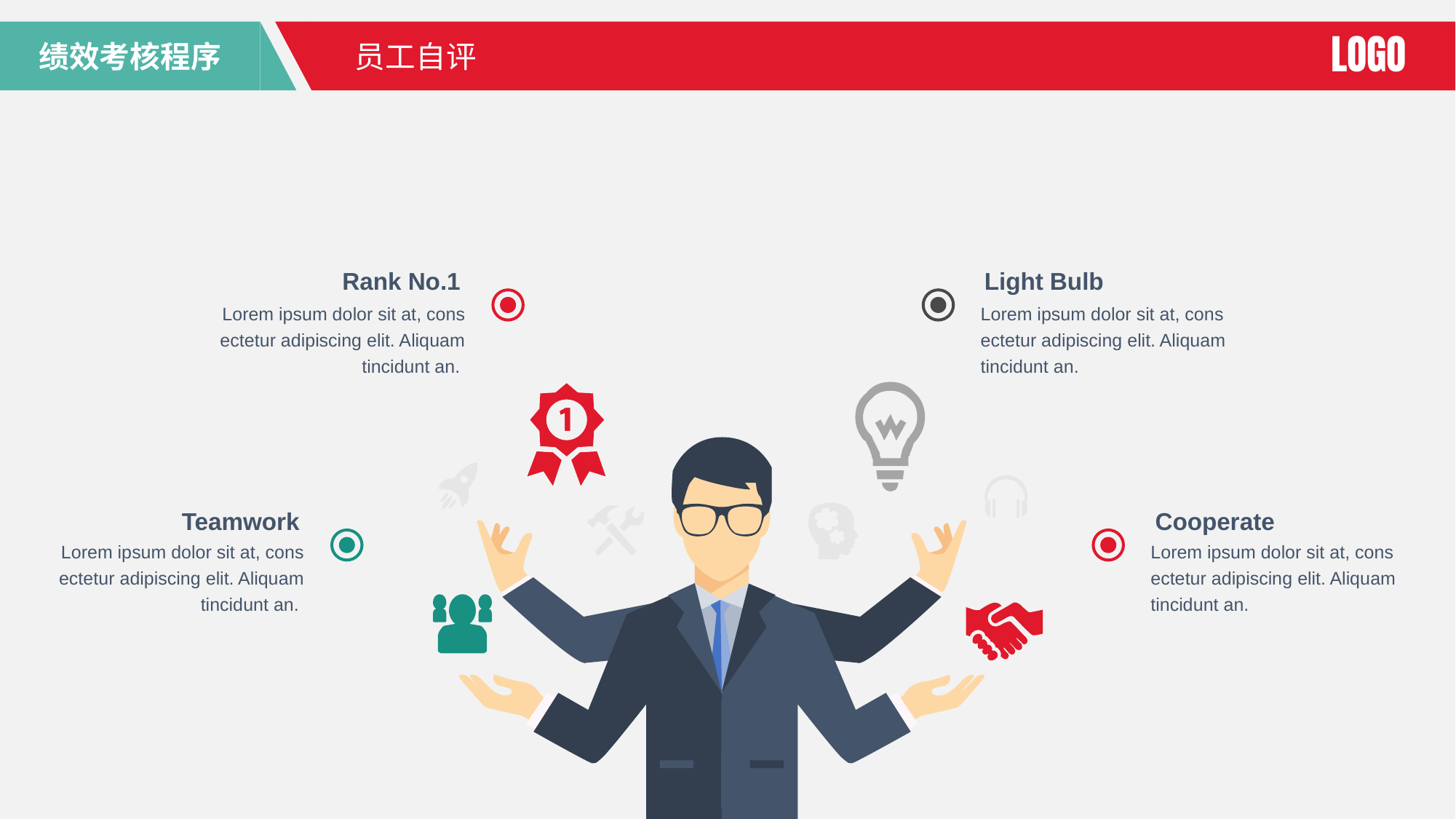

绩效考核程序

LOGO
员工自评
Rank No.1
Light Bulb

Lorem ipsum dolor sit at, cons ectetur adipiscing elit. Aliquam tincidunt an.
Lorem ipsum dolor sit at, cons ectetur adipiscing elit. Aliquam tincidunt an.

Teamwork

Cooperate

Lorem ipsum dolor sit at, cons ectetur adipiscing elit. Aliquam tincidunt an.
Lorem ipsum dolor sit at, cons ectetur adipiscing elit. Aliquam tincidunt an.